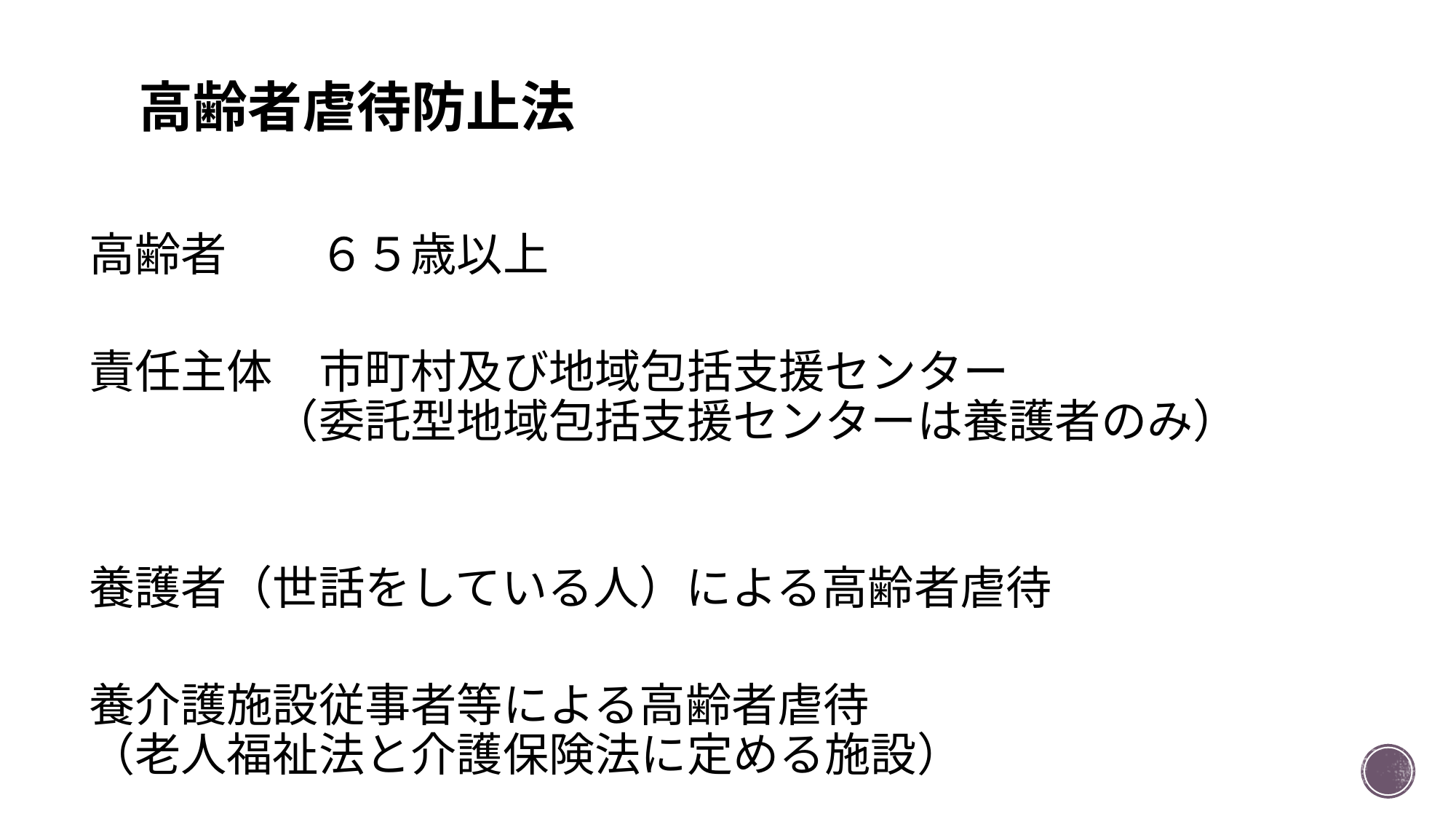

# 高齢者虐待防止法
高齢者　　６５歳以上
責任主体　市町村及び地域包括支援センター
　　　　（委託型地域包括支援センターは養護者のみ）
養護者（世話をしている人）による高齢者虐待
養介護施設従事者等による高齢者虐待
（老人福祉法と介護保険法に定める施設）